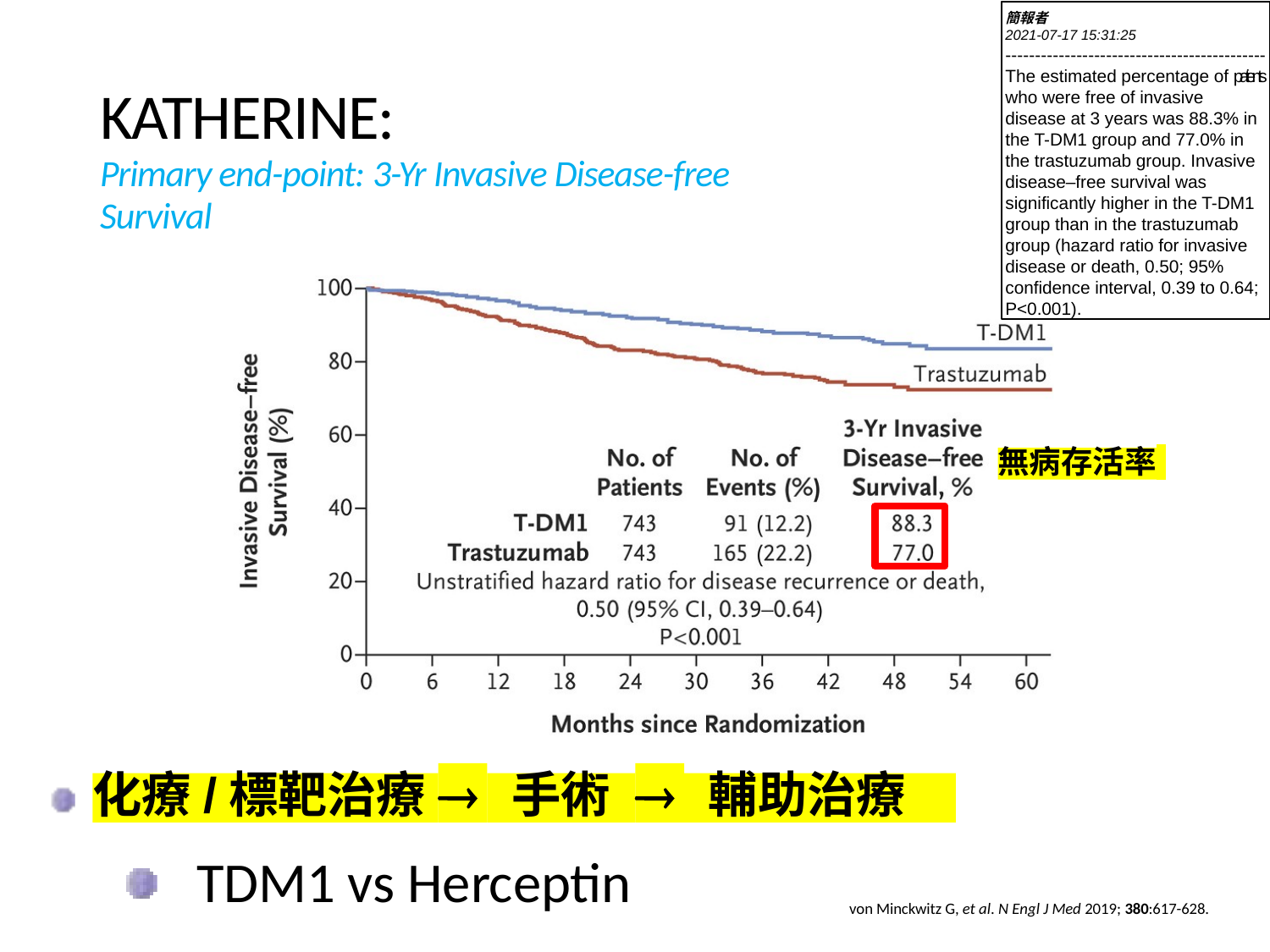

簡報者
2021-07-17 15:31:25
--------------------------------------------
The estimated percentage of patients  who were free of invasive  disease at 3 years was 88.3% in  the T-DM1 group and 77.0% in  the trastuzumab group. Invasive  disease–free survival was  significantly higher in the T-DM1  group than in the trastuzumab  group (hazard ratio for invasive  disease or death, 0.50; 95%  confidence interval, 0.39 to 0.64;  P<0.001).
# KATHERINE:
Primary end-point: 3-Yr Invasive Disease-free Survival

無病存活率

→
→
化療/標靶治療
手術
輔助治療

TDM1 vs Herceptin

von Minckwitz G, et al. N Engl J Med 2019; 380:617-628.